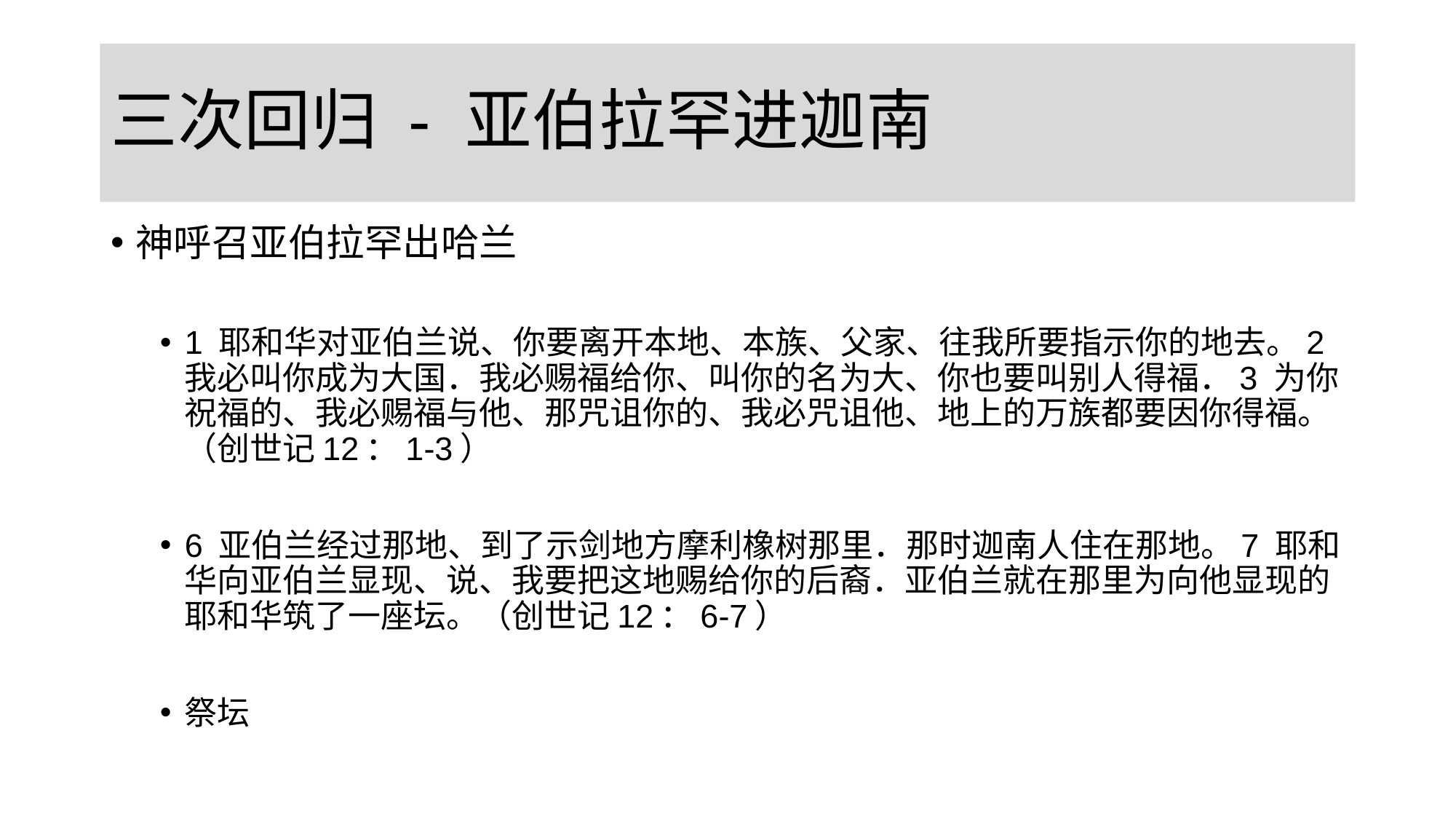

# 三次回归 - 亚伯拉罕进迦南
神呼召亚伯拉罕出哈兰

1 耶和华对亚伯兰说、你要离开本地、本族、父家、往我所要指示你的地去。2 我必叫你成为大国．我必赐福给你、叫你的名为大、你也要叫别人得福．3 为你祝福的、我必赐福与他、那咒诅你的、我必咒诅他、地上的万族都要因你得福。（创世记12：1-3）

6 亚伯兰经过那地、到了示剑地方摩利橡树那里．那时迦南人住在那地。7 耶和华向亚伯兰显现、说、我要把这地赐给你的后裔．亚伯兰就在那里为向他显现的耶和华筑了一座坛。（创世记12：6-7）

祭坛